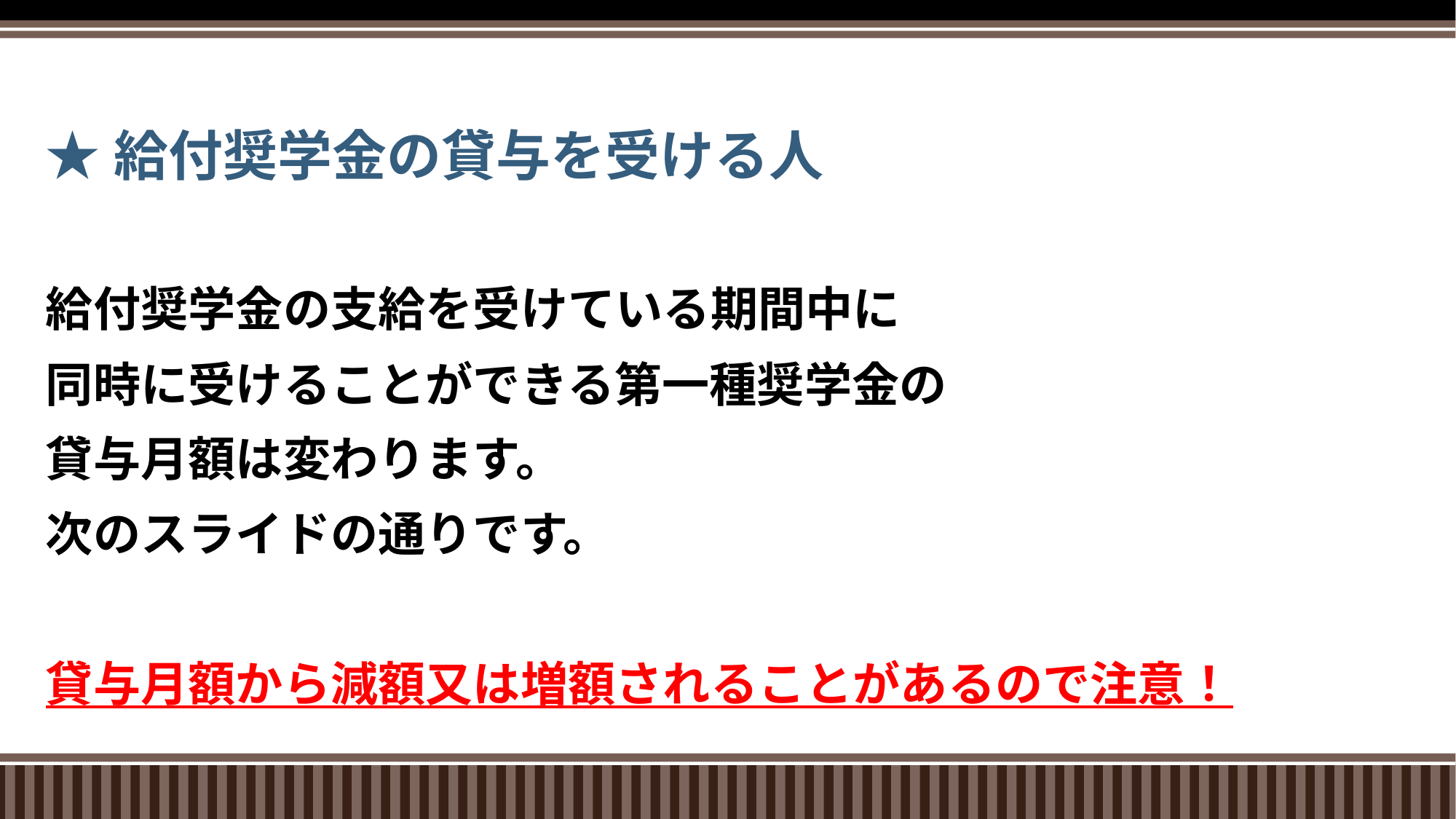

# ★給付奨学金の貸与を受ける人
給付奨学金の支給を受けている期間中に
同時に受けることができる第一種奨学金の
貸与月額は変わります。
次のスライドの通りです。

貸与月額から減額又は増額されることがあるので注意！